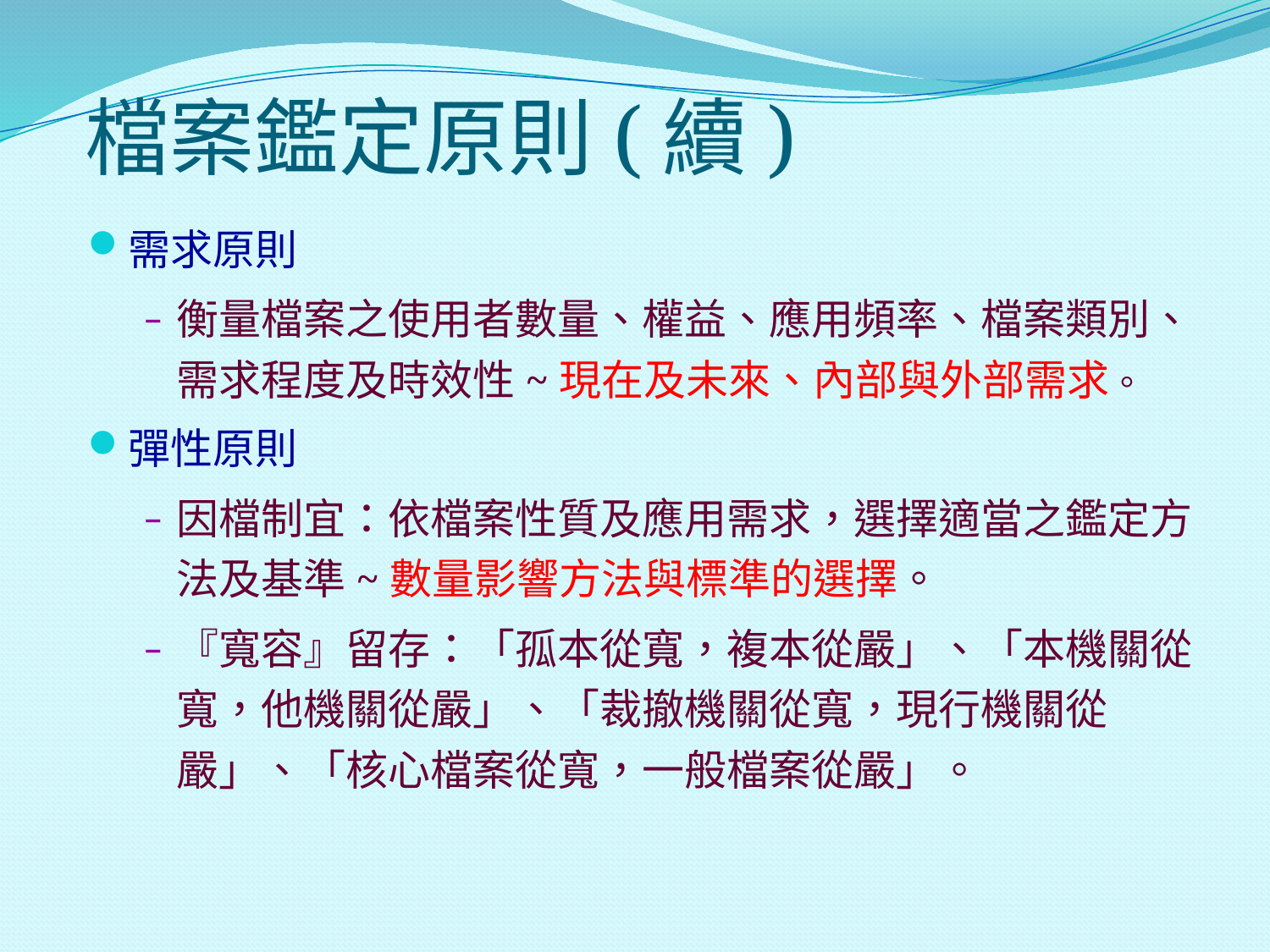

# 檔案鑑定原則(續)
需求原則
衡量檔案之使用者數量、權益、應用頻率、檔案類別、需求程度及時效性~現在及未來、內部與外部需求。
彈性原則
因檔制宜：依檔案性質及應用需求，選擇適當之鑑定方法及基準~數量影響方法與標準的選擇。
『寬容』留存：「孤本從寬，複本從嚴」、「本機關從寬，他機關從嚴」、「裁撤機關從寬，現行機關從嚴」、「核心檔案從寬，一般檔案從嚴」。